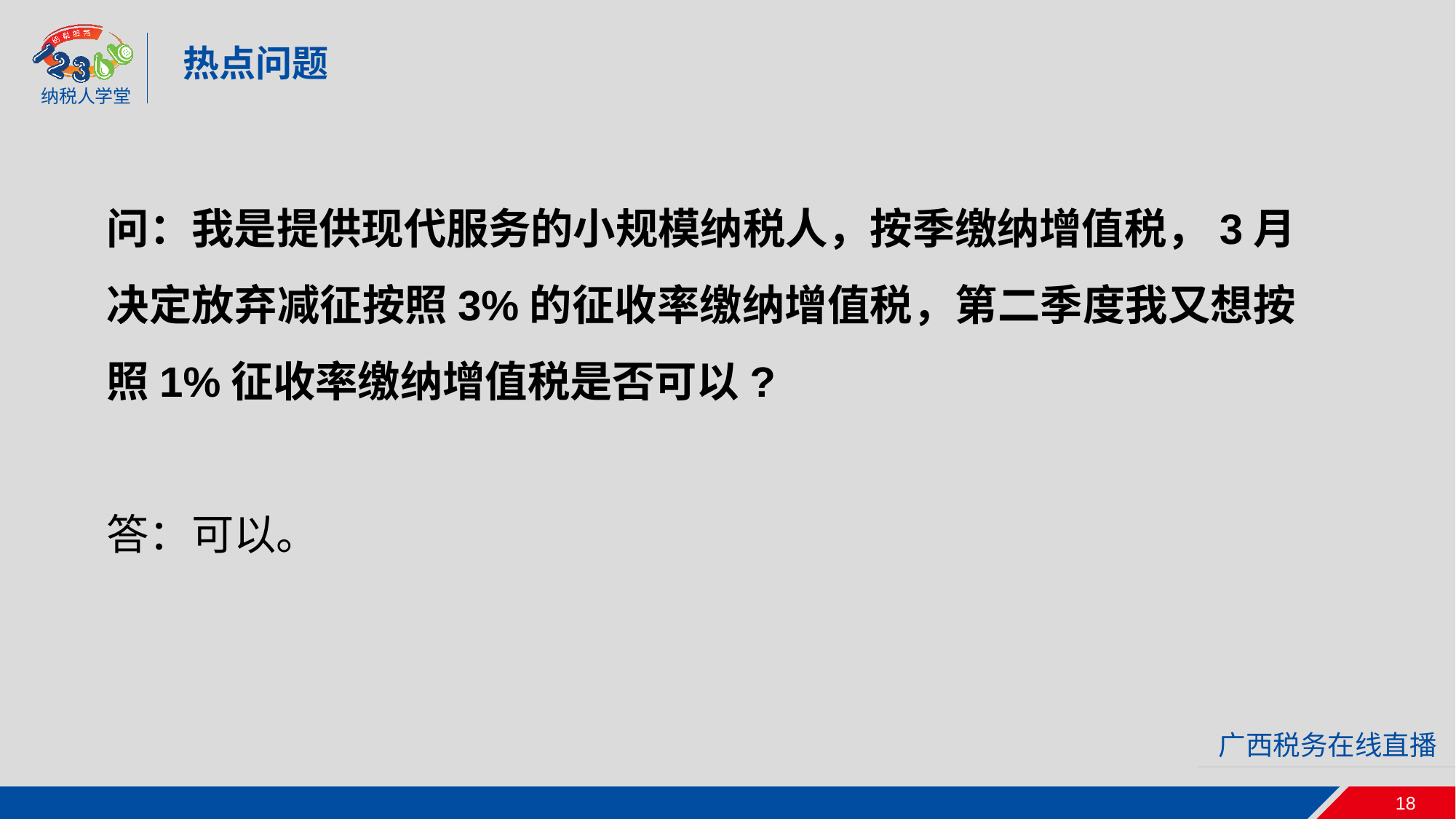

热点问题
问：我是提供现代服务的小规模纳税人，按季缴纳增值税，3月决定放弃减征按照3%的征收率缴纳增值税，第二季度我又想按照1%征收率缴纳增值税是否可以?

答：可以。